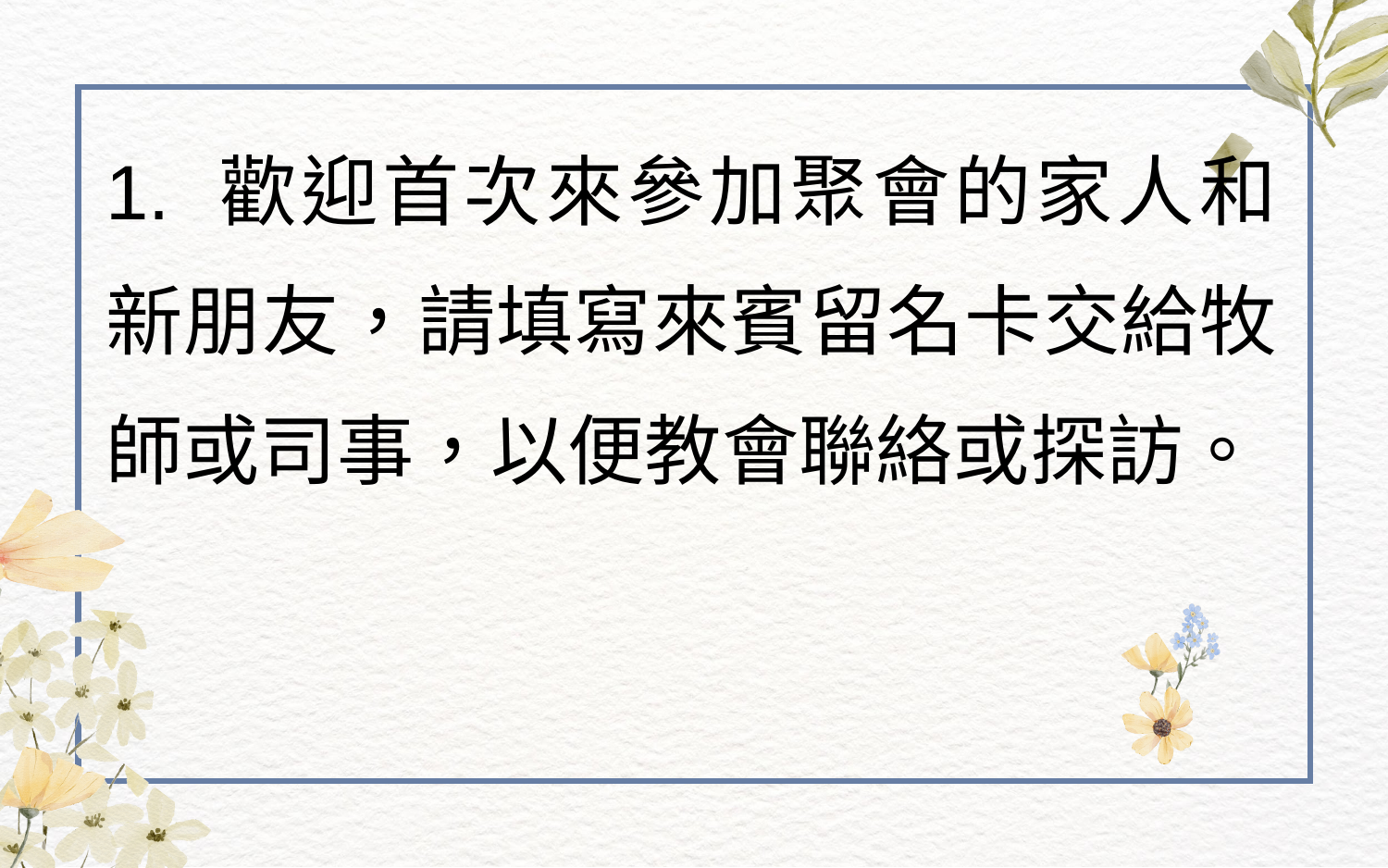

1. 歡迎首次來參加聚會的家人和新朋友，請填寫來賓留名卡交給牧師或司事，以便教會聯絡或探訪。